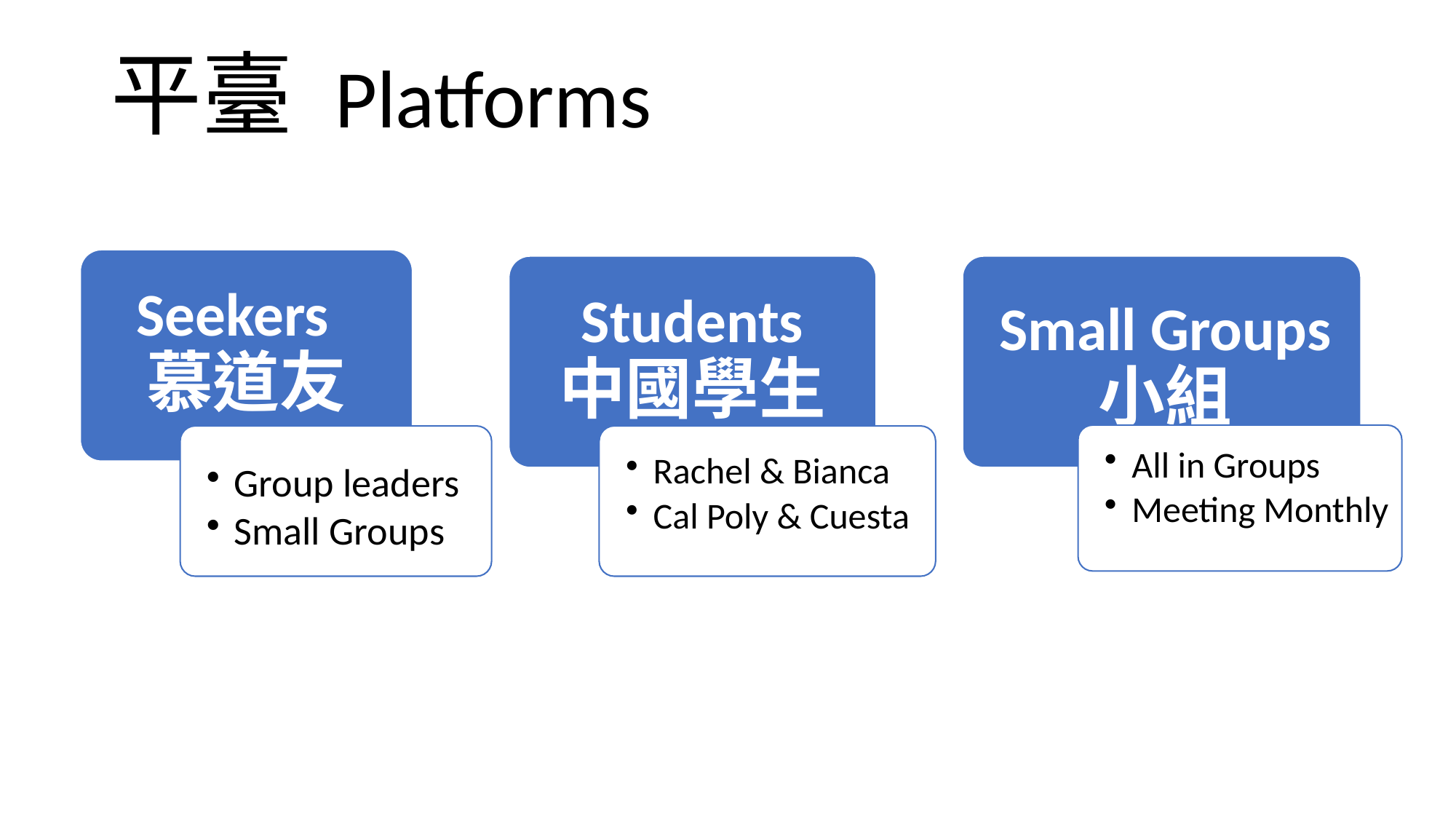

平臺 Platforms

Seekers   慕道友

Students 中國學生

Small Groups 小組
All in Groups
Meeting Monthly

Group leaders
Small Groups

Rachel & Bianca
Cal Poly & Cuesta